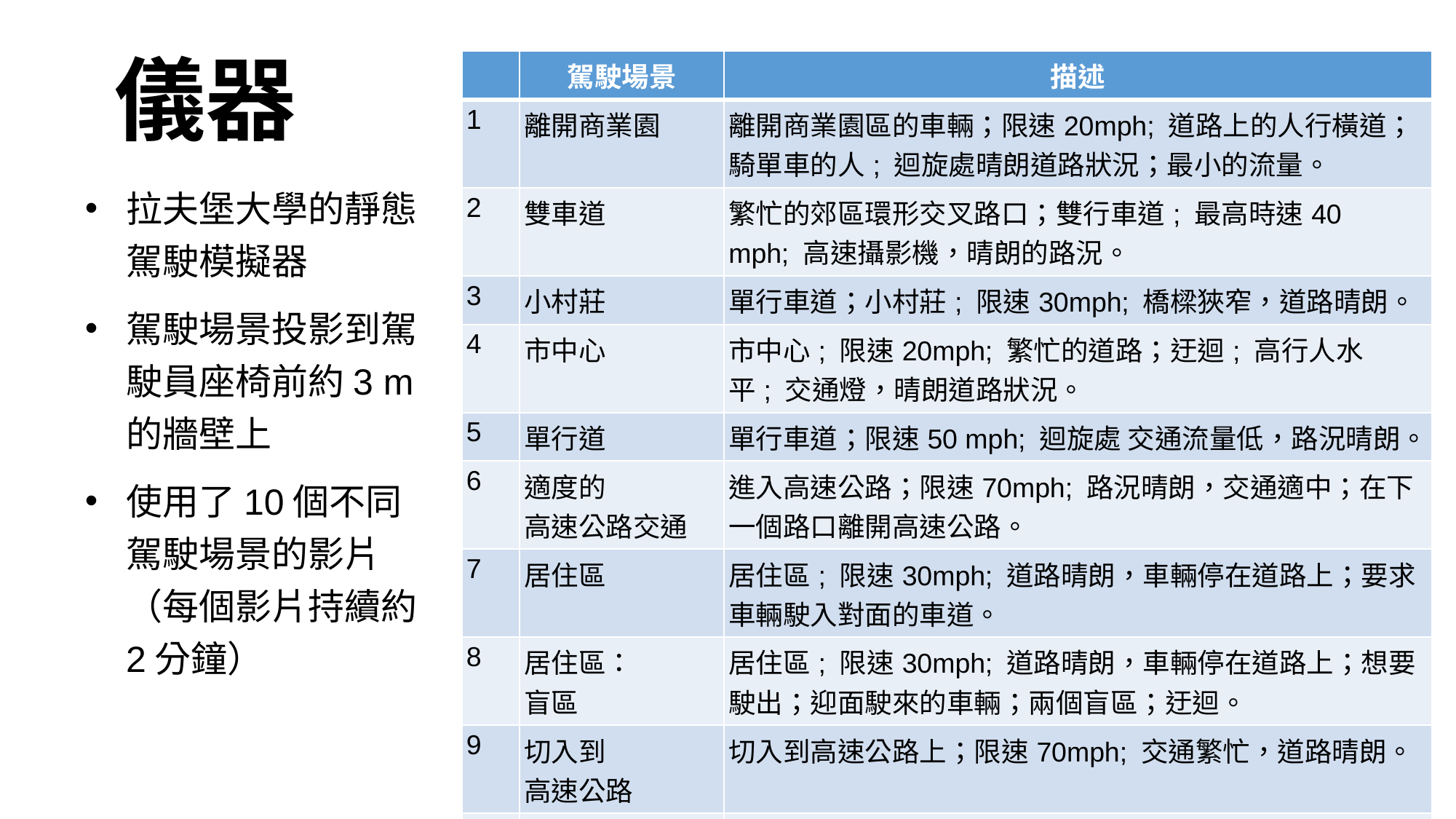

# 儀器
|  | 駕駛場景 | 描述 |
| --- | --- | --- |
| 1 | 離開商業園 | 離開商業園區的車輛；限速20mph; 道路上的人行橫道；騎單車的人; 迴旋處晴朗道路狀況；最小的流量。 |
| 2 | 雙車道 | 繁忙的郊區環形交叉路口；雙行車道; 最高時速40 mph; 高速攝影機，晴朗的路況。 |
| 3 | 小村莊 | 單行車道；小村莊; 限速30mph; 橋樑狹窄，道路晴朗。 |
| 4 | 市中心 | 市中心; 限速20mph; 繁忙的道路；迂迴; 高行人水平; 交通燈，晴朗道路狀況。 |
| 5 | 單行道 | 單行車道；限速50 mph; 迴旋處 交通流量低，路況晴朗。 |
| 6 | 適度的 高速公路交通 | 進入高速公路；限速70mph; 路況晴朗，交通適中；在下一個路口離開高速公路。 |
| 7 | 居住區 | 居住區; 限速30mph; 道路晴朗，車輛停在道路上；要求車輛駛入對面的車道。 |
| 8 | 居住區： 盲區 | 居住區; 限速30mph; 道路晴朗，車輛停在道路上；想要駛出；迎面駛來的車輛；兩個盲區；迂迴。 |
| 9 | 切入到 高速公路 | 切入到高速公路上；限速70mph; 交通繁忙，道路晴朗。 |
| 10 | 高速公路 交通繁忙 | 高速公路；限速70mph; 道路晴朗，其他車輛匯入高速公路；高流量水平；在下一個路口離開高速公路。 |
拉夫堡大學的靜態駕駛模擬器
駕駛場景投影到駕駛員座椅前約3 m的牆壁上
使用了10個不同駕駛場景的影片（每個影片持續約2分鐘）

9